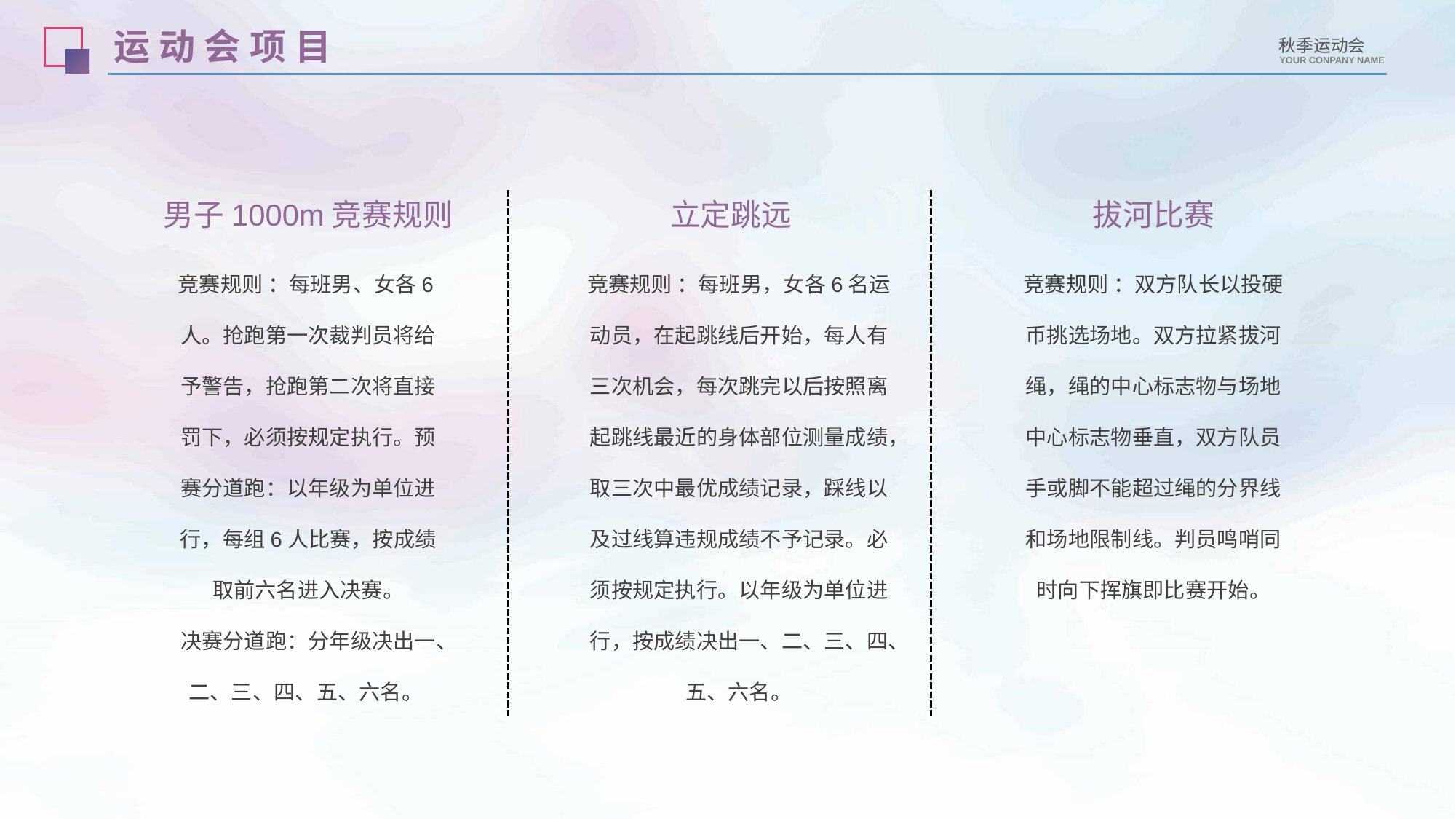

运动会项目

秋季运动会
YOUR CONPANY NAME
拔河比赛
竞赛规则 ：双方队长以投硬币挑选场地。双方拉紧拔河绳，绳的中心标志物与场地中心标志物垂直，双方队员手或脚不能超过绳的分界线和场地限制线。判员鸣哨同时向下挥旗即比赛开始。
男子1000m竞赛规则
竞赛规则 ：每班男、女各6人。抢跑第一次裁判员将给予警告，抢跑第二次将直接罚下，必须按规定执行。预赛分道跑：以年级为单位进行，每组6人比赛，按成绩取前六名进入决赛。
决赛分道跑：分年级决出一、二、三、四、五、六名。
立定跳远
竞赛规则 ：每班男，女各6名运动员，在起跳线后开始，每人有三次机会，每次跳完以后按照离起跳线最近的身体部位测量成绩，取三次中最优成绩记录，踩线以及过线算违规成绩不予记录。必须按规定执行。以年级为单位进行，按成绩决出一、二、三、四、五、六名。